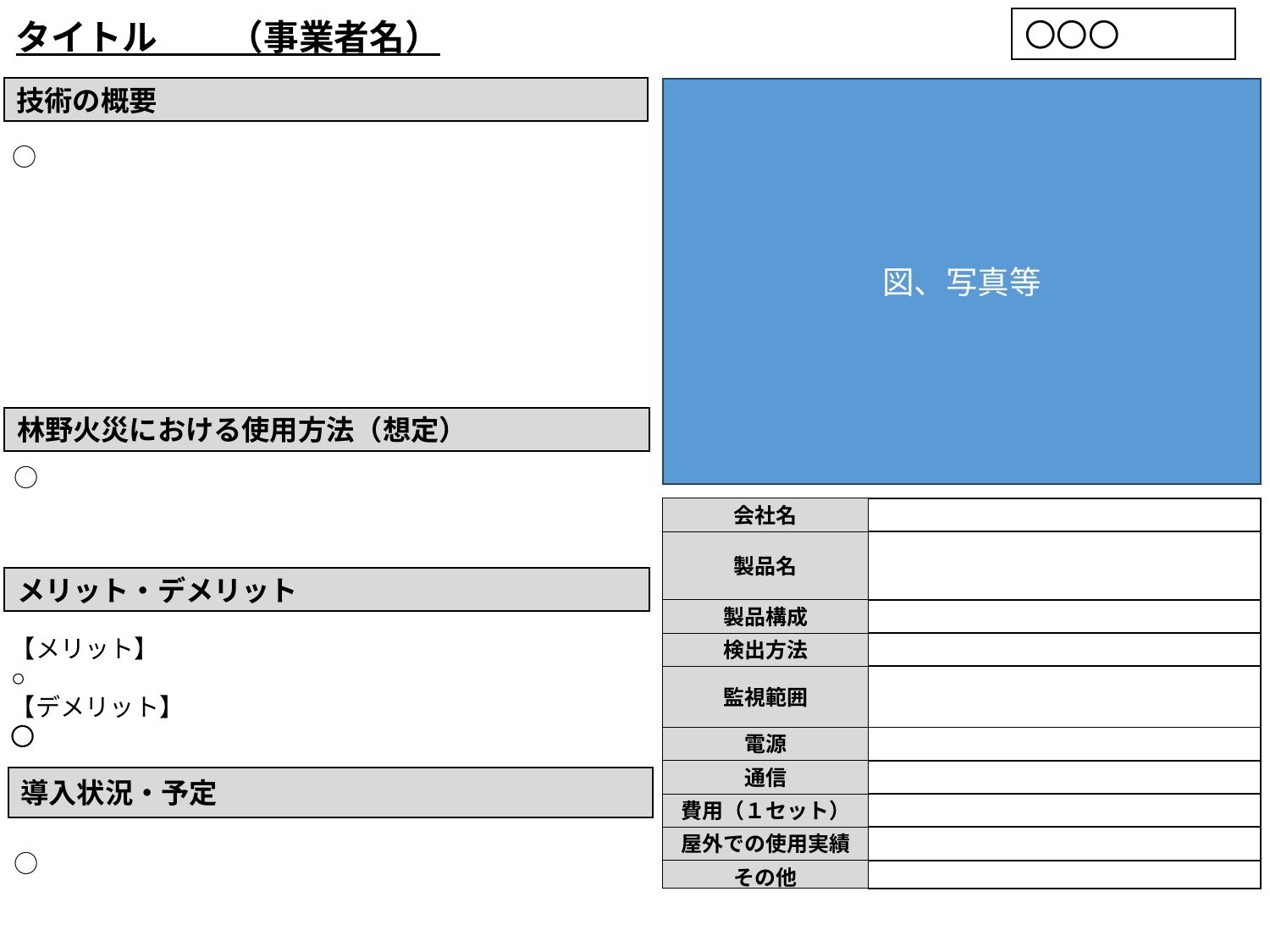

タイトル　　（事業者名）
〇〇〇
技術の概要
図、写真等
○
記入用紙
林野火災における使用方法（想定）
○
| 会社名 |  |
| --- | --- |
| 製品名 |  |
| 製品構成 |  |
| 検出方法 |  |
| 監視範囲 |  |
| 電源 |  |
| 通信 |  |
| 費用（１セット） |  |
| 屋外での使用実績 |  |
| その他 |  |
メリット・デメリット
【メリット】
○
【デメリット】
〇
導入状況・予定
○